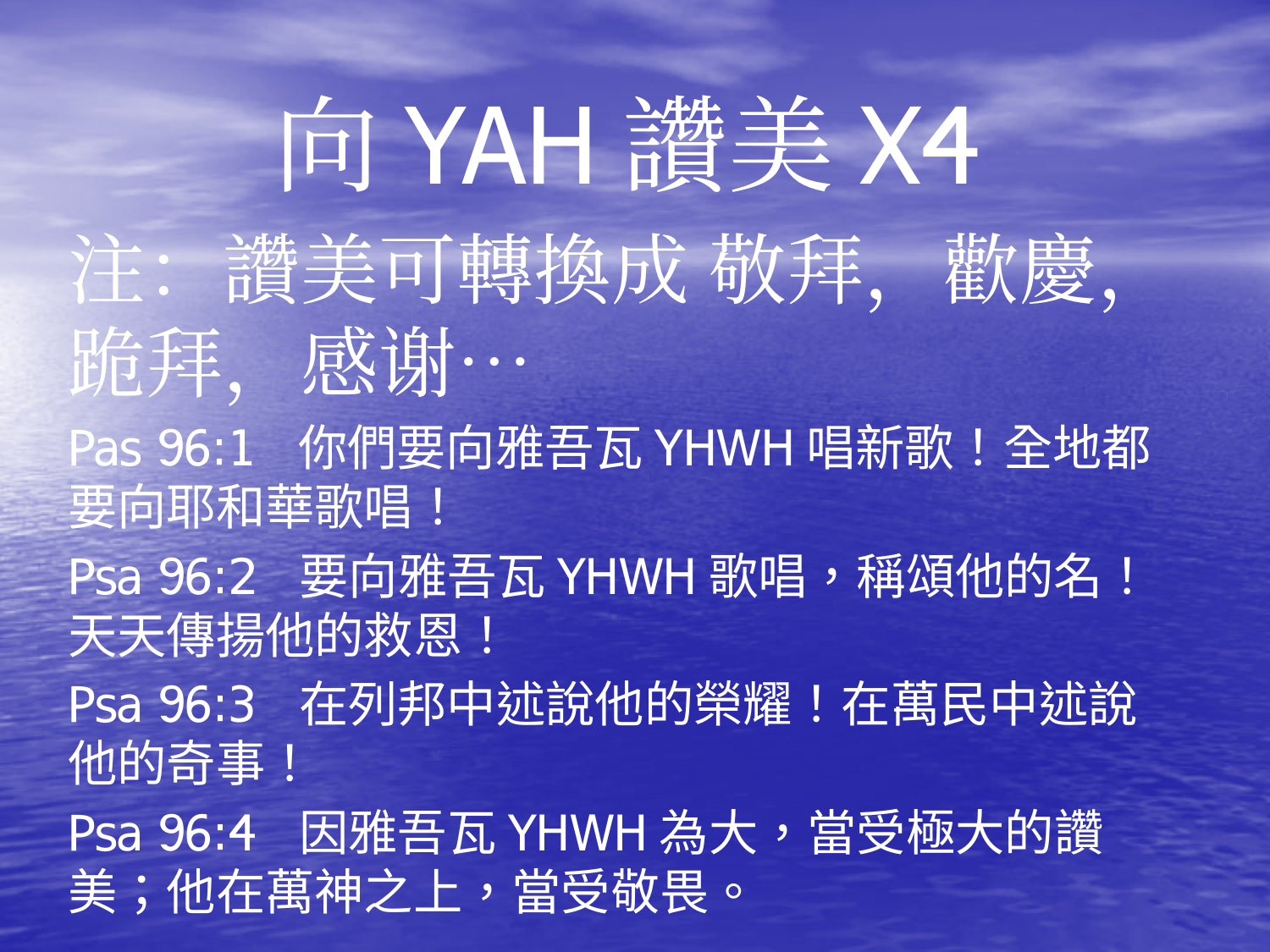

向YAH讚美X4
注：讚美可轉換成 敬拜，歡慶，跪拜，感谢…
Pas 96:1  你們要向雅吾瓦YHWH唱新歌！全地都要向耶和華歌唱！
Psa 96:2  要向雅吾瓦YHWH歌唱，稱頌他的名！天天傳揚他的救恩！
Psa 96:3  在列邦中述說他的榮耀！在萬民中述說他的奇事！
Psa 96:4  因雅吾瓦YHWH為大，當受極大的讚美；他在萬神之上，當受敬畏。